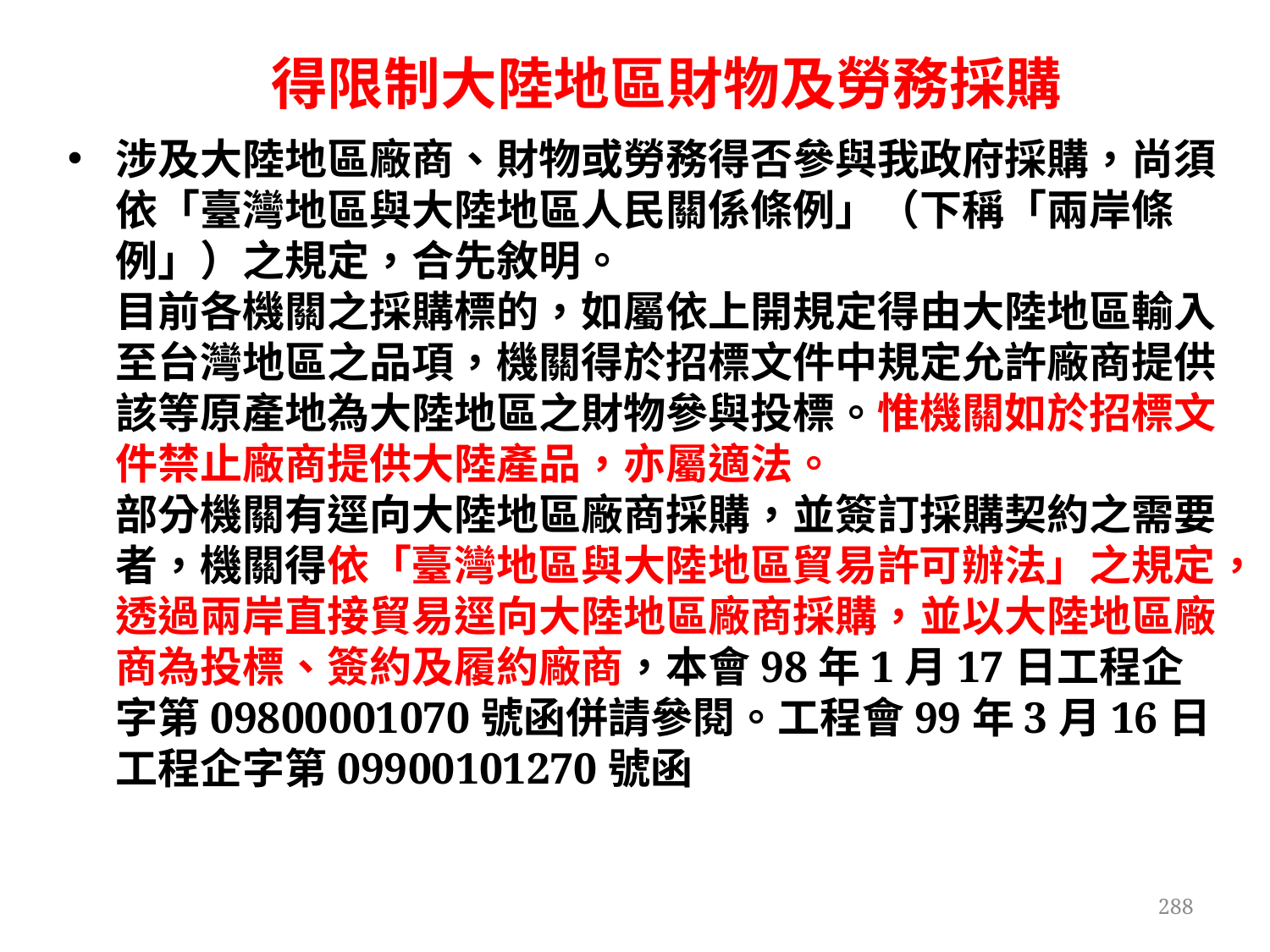

# 得限制大陸地區財物及勞務採購
涉及大陸地區廠商、財物或勞務得否參與我政府採購，尚須依「臺灣地區與大陸地區人民關係條例」（下稱「兩岸條例」）之規定，合先敘明。
目前各機關之採購標的，如屬依上開規定得由大陸地區輸入至台灣地區之品項，機關得於招標文件中規定允許廠商提供該等原產地為大陸地區之財物參與投標。惟機關如於招標文件禁止廠商提供大陸產品，亦屬適法。
部分機關有逕向大陸地區廠商採購，並簽訂採購契約之需要者，機關得依「臺灣地區與大陸地區貿易許可辦法」之規定，透過兩岸直接貿易逕向大陸地區廠商採購，並以大陸地區廠商為投標、簽約及履約廠商，本會98年1月17日工程企字第09800001070號函併請參閱。工程會99年3月16日工程企字第09900101270號函
288